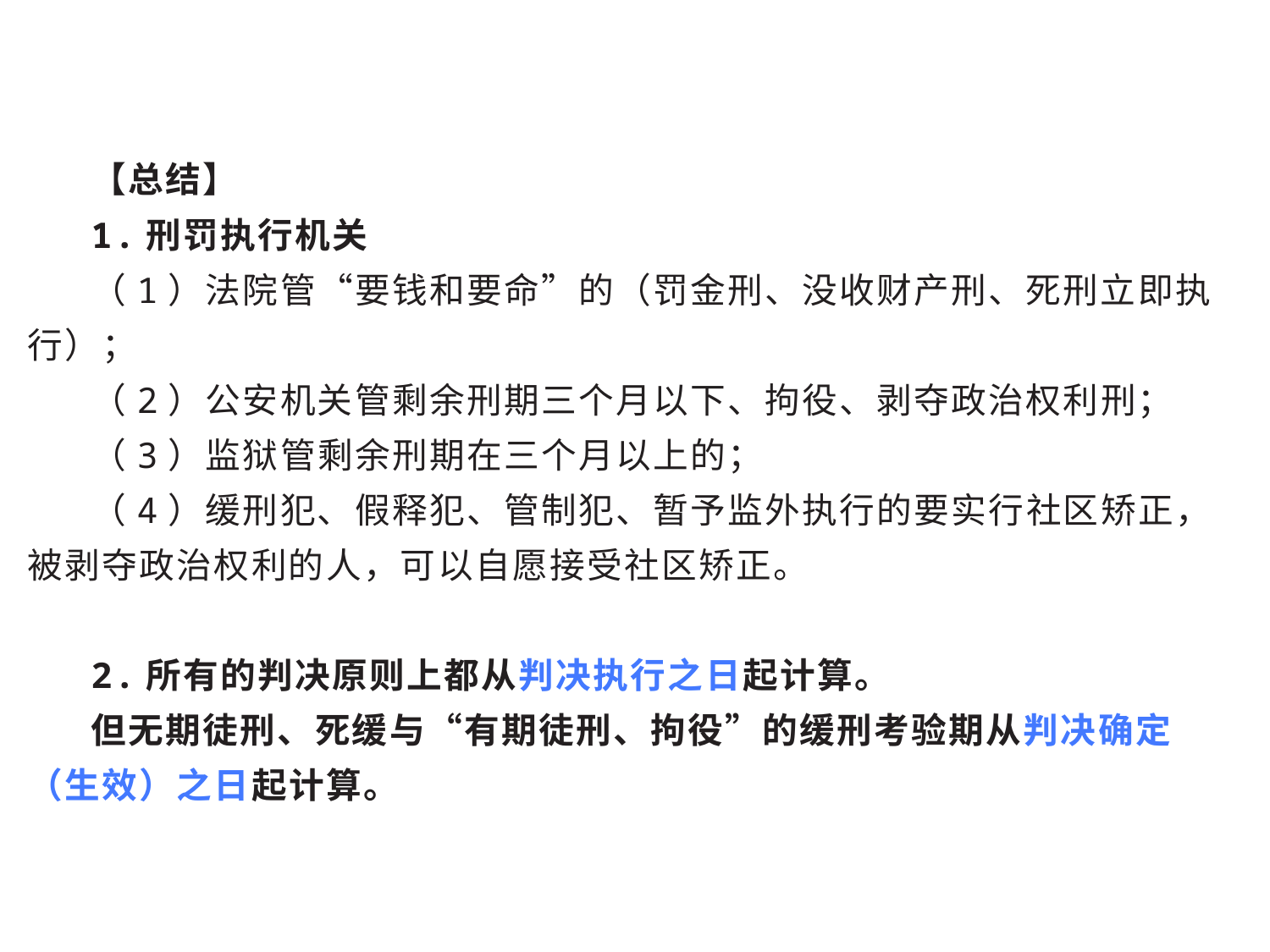

【总结】
1.刑罚执行机关
（1）法院管“要钱和要命”的（罚金刑、没收财产刑、死刑立即执行）；
（2）公安机关管剩余刑期三个月以下、拘役、剥夺政治权利刑；
（3）监狱管剩余刑期在三个月以上的；
（4）缓刑犯、假释犯、管制犯、暂予监外执行的要实行社区矫正，被剥夺政治权利的人，可以自愿接受社区矫正。

2.所有的判决原则上都从判决执行之日起计算。
但无期徒刑、死缓与“有期徒刑、拘役”的缓刑考验期从判决确定（生效）之日起计算。